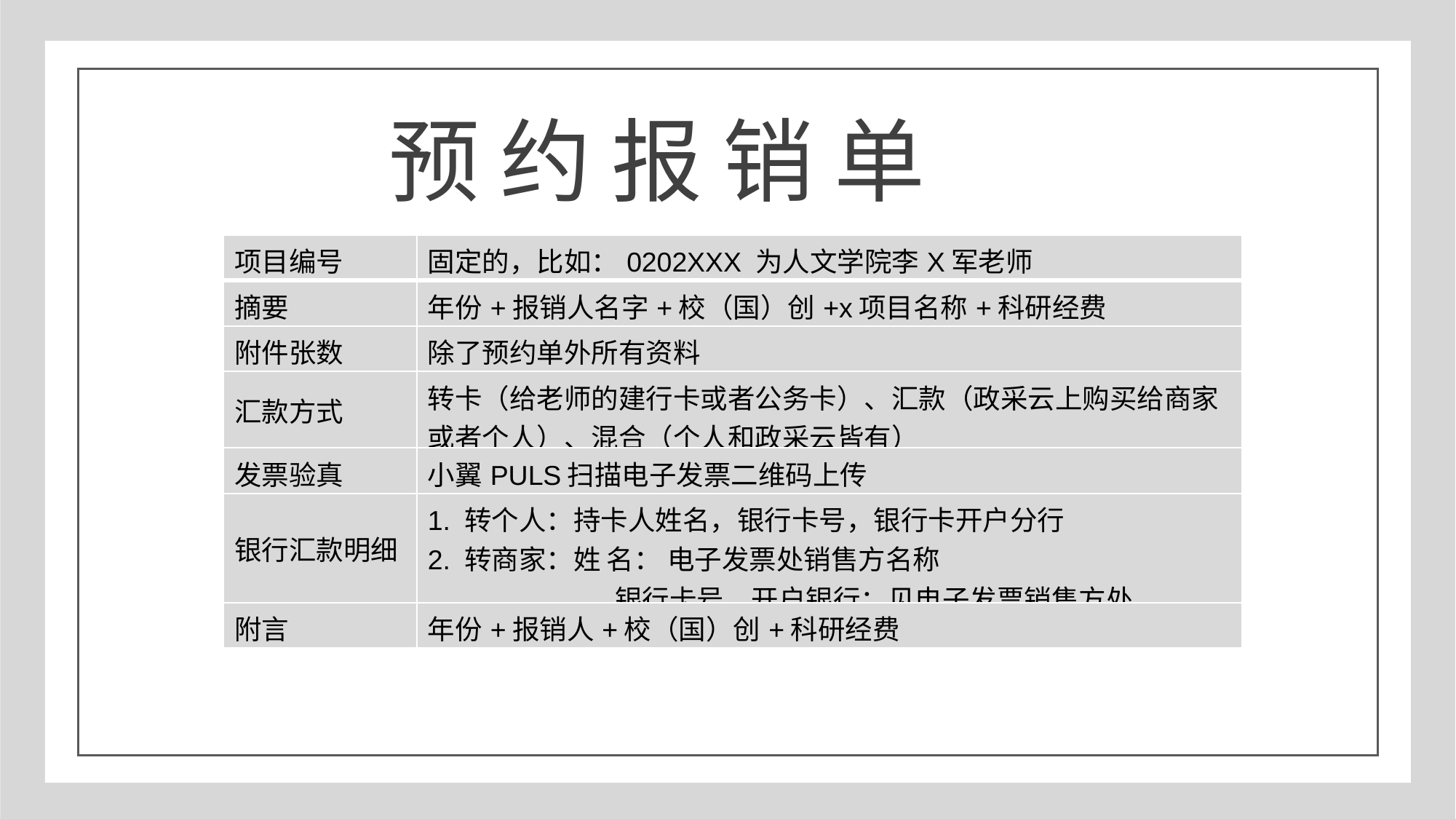

预 约 报 销 单
| 项目编号 | 固定的，比如：0202XXX 为人文学院李X军老师 |
| --- | --- |
| 摘要 | 年份+报销人名字+校（国）创+x项目名称+科研经费 |
| 附件张数 | 除了预约单外所有资料 |
| 汇款方式 | 转卡（给老师的建行卡或者公务卡）、汇款（政采云上购买给商家或者个人）、混合（个人和政采云皆有） |
| 发票验真 | 小翼PULS扫描电子发票二维码上传 |
| 银行汇款明细 | 1. 转个人：持卡人姓名，银行卡号，银行卡开户分行 2. 转商家：姓 名： 电子发票处销售方名称   银行卡号，开户银行：见电子发票销售方处 |
| 附言 | 年份+报销人+校（国）创+科研经费 |